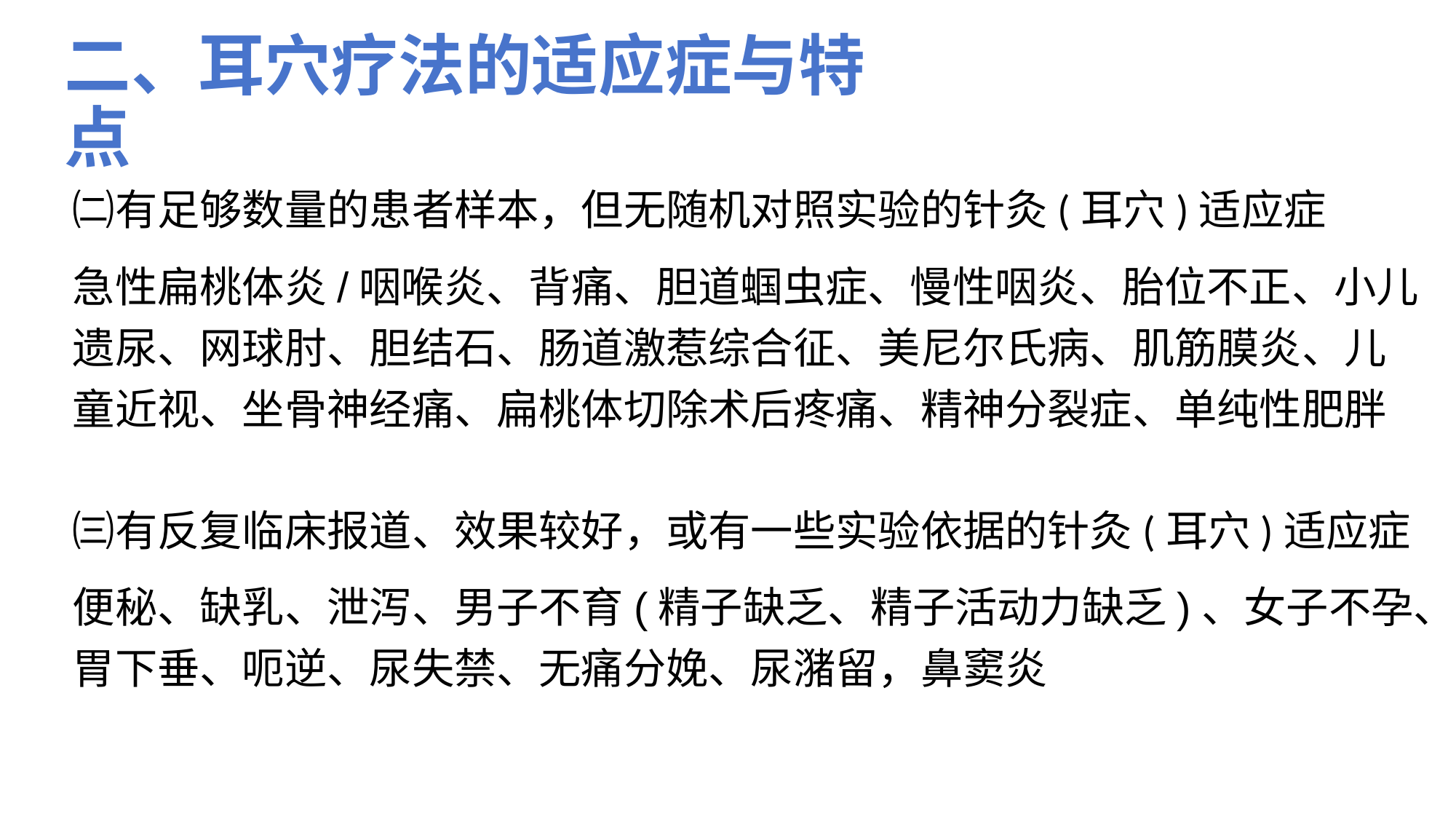

# 二、耳穴疗法的适应症与特点
㈡有足够数量的患者样本，但无随机对照实验的针灸(耳穴)适应症
急性扁桃体炎/咽喉炎、背痛、胆道蝈虫症、慢性咽炎、胎位不正、小儿遗尿、网球肘、胆结石、肠道激惹综合征、美尼尔氏病、肌筋膜炎、儿童近视、坐骨神经痛、扁桃体切除术后疼痛、精神分裂症、单纯性肥胖

㈢有反复临床报道、效果较好，或有一些实验依据的针灸(耳穴)适应症
便秘、缺乳、泄泻、男子不育(精子缺乏、精子活动力缺乏)、女子不孕、胃下垂、呃逆、尿失禁、无痛分娩、尿潴留，鼻窦炎